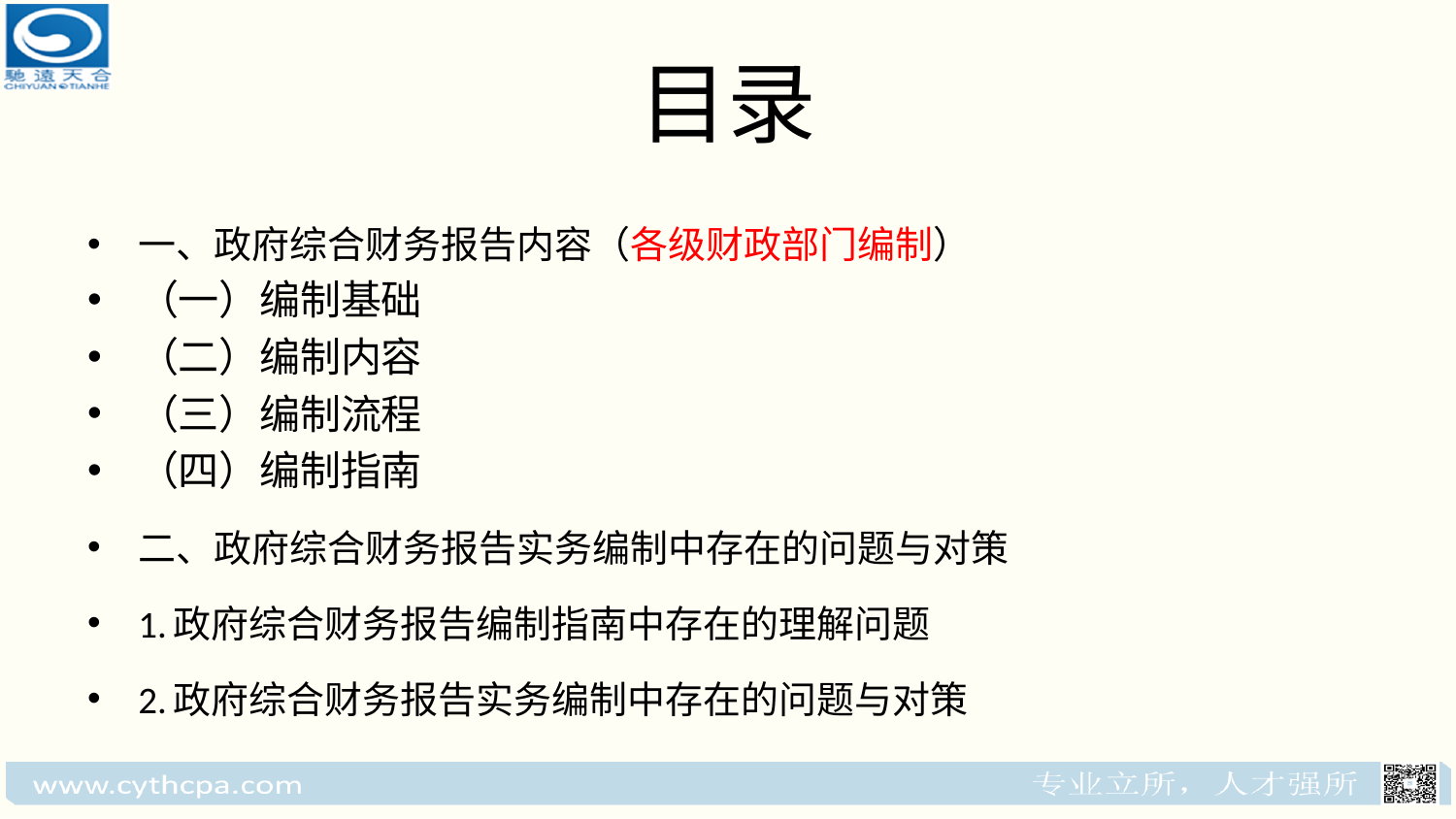

# 目录
一、政府综合财务报告内容（各级财政部门编制）
（一）编制基础
（二）编制内容
（三）编制流程
（四）编制指南
二、政府综合财务报告实务编制中存在的问题与对策
1.政府综合财务报告编制指南中存在的理解问题
2.政府综合财务报告实务编制中存在的问题与对策